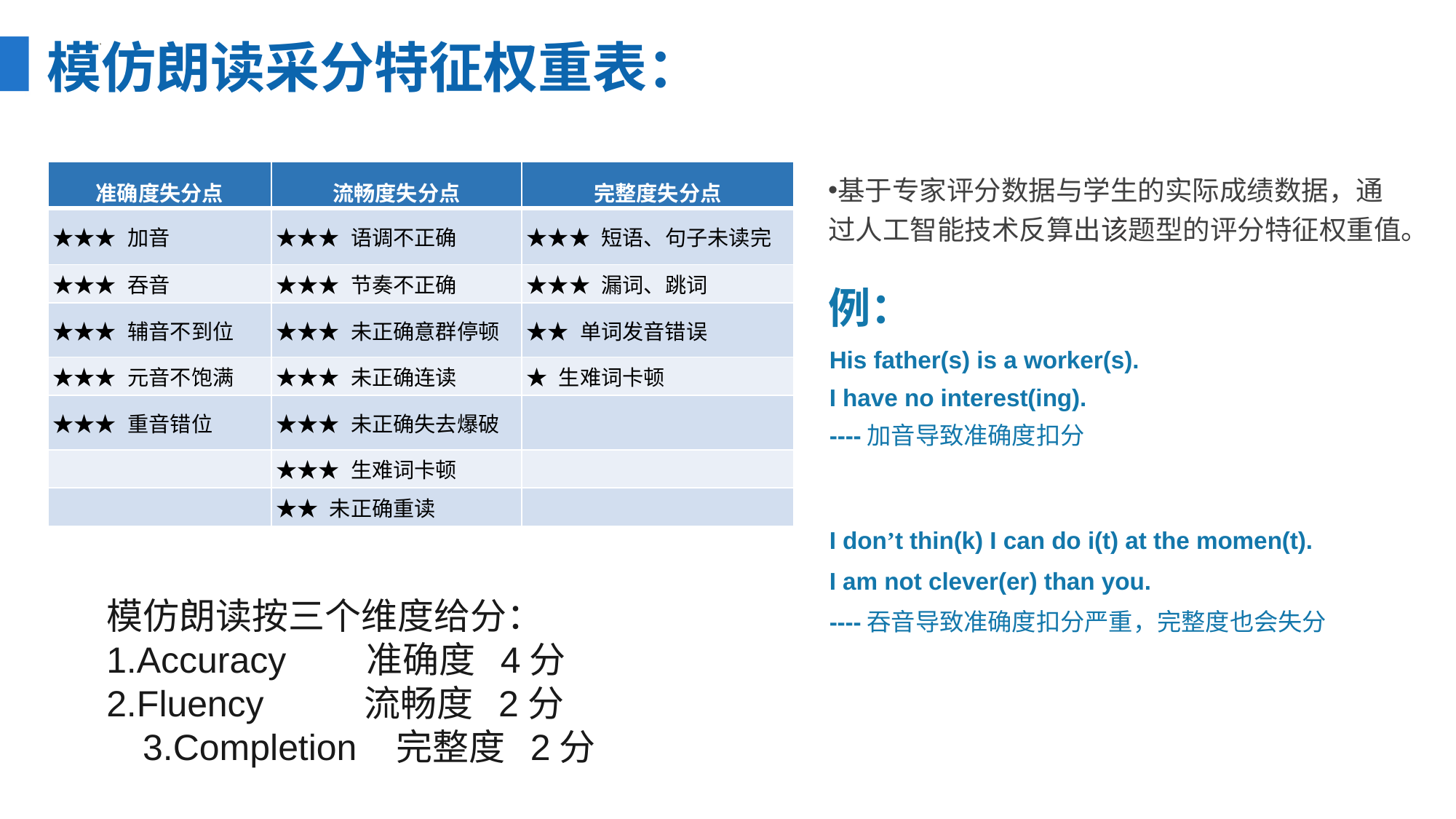

模仿朗读采分特征权重表：
| 准确度失分点 | 流畅度失分点 | 完整度失分点 |
| --- | --- | --- |
| ★★★ 加音 | ★★★ 语调不正确 | ★★★ 短语、句子未读完 |
| ★★★ 吞音 | ★★★ 节奏不正确 | ★★★ 漏词、跳词 |
| ★★★ 辅音不到位 | ★★★ 未正确意群停顿 | ★★ 单词发音错误 |
| ★★★ 元音不饱满 | ★★★ 未正确连读 | ★ 生难词卡顿 |
| ★★★ 重音错位 | ★★★ 未正确失去爆破 |  |
|  | ★★★ 生难词卡顿 |  |
|  | ★★ 未正确重读 |  |
基于专家评分数据与学生的实际成绩数据，通过人工智能技术反算出该题型的评分特征权重值。

His father(s) is a worker(s).
I have no interest(ing).
----加音导致准确度扣分
例：
I don’t thin(k) I can do i(t) at the momen(t).
I am not clever(er) than you.
----吞音导致准确度扣分严重，完整度也会失分
模仿朗读按三个维度给分：1.Accuracy       准确度  4分2.Fluency         流畅度  2分 3.Completion   完整度  2分